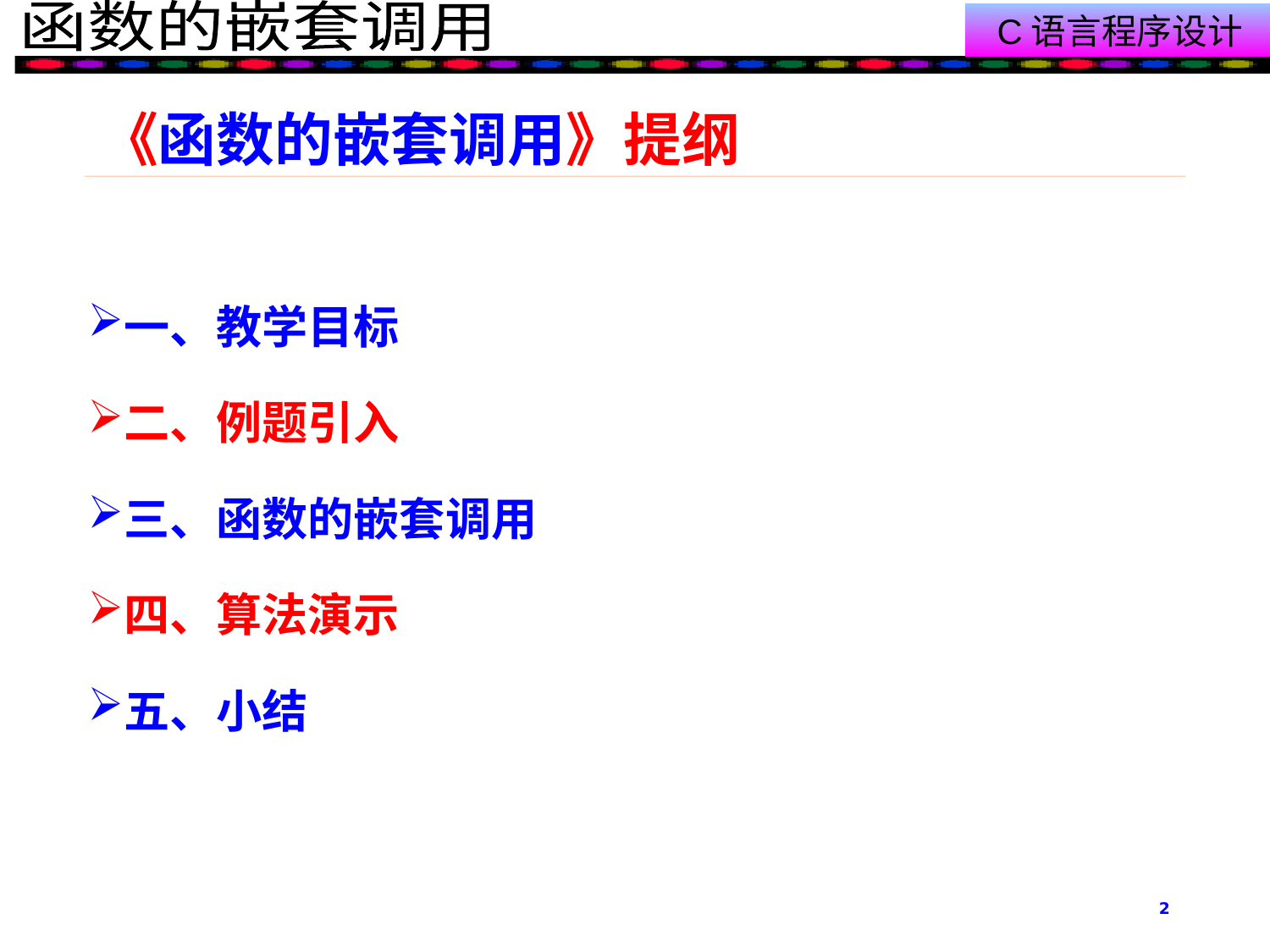

# 《函数的嵌套调用》提纲

一、教学目标
二、例题引入
三、函数的嵌套调用
四、算法演示
五、小结

2